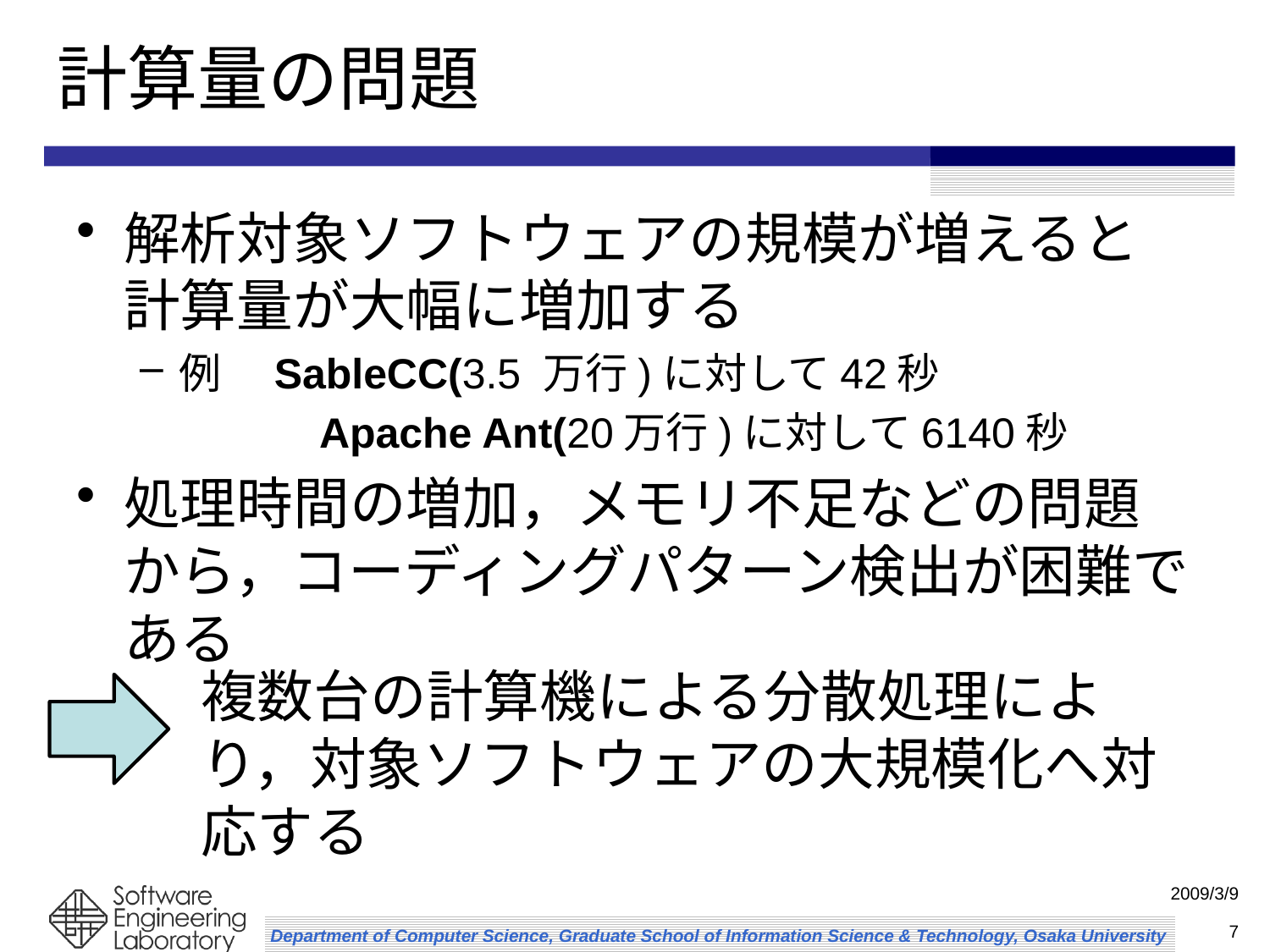

# 計算量の問題
解析対象ソフトウェアの規模が増えると計算量が大幅に増加する
例　SableCC(3.5 万行)に対して42秒
　　　　Apache Ant(20万行)に対して6140秒
処理時間の増加，メモリ不足などの問題から，コーディングパターン検出が困難である

複数台の計算機による分散処理により，対象ソフトウェアの大規模化へ対応する

2009/3/9
7